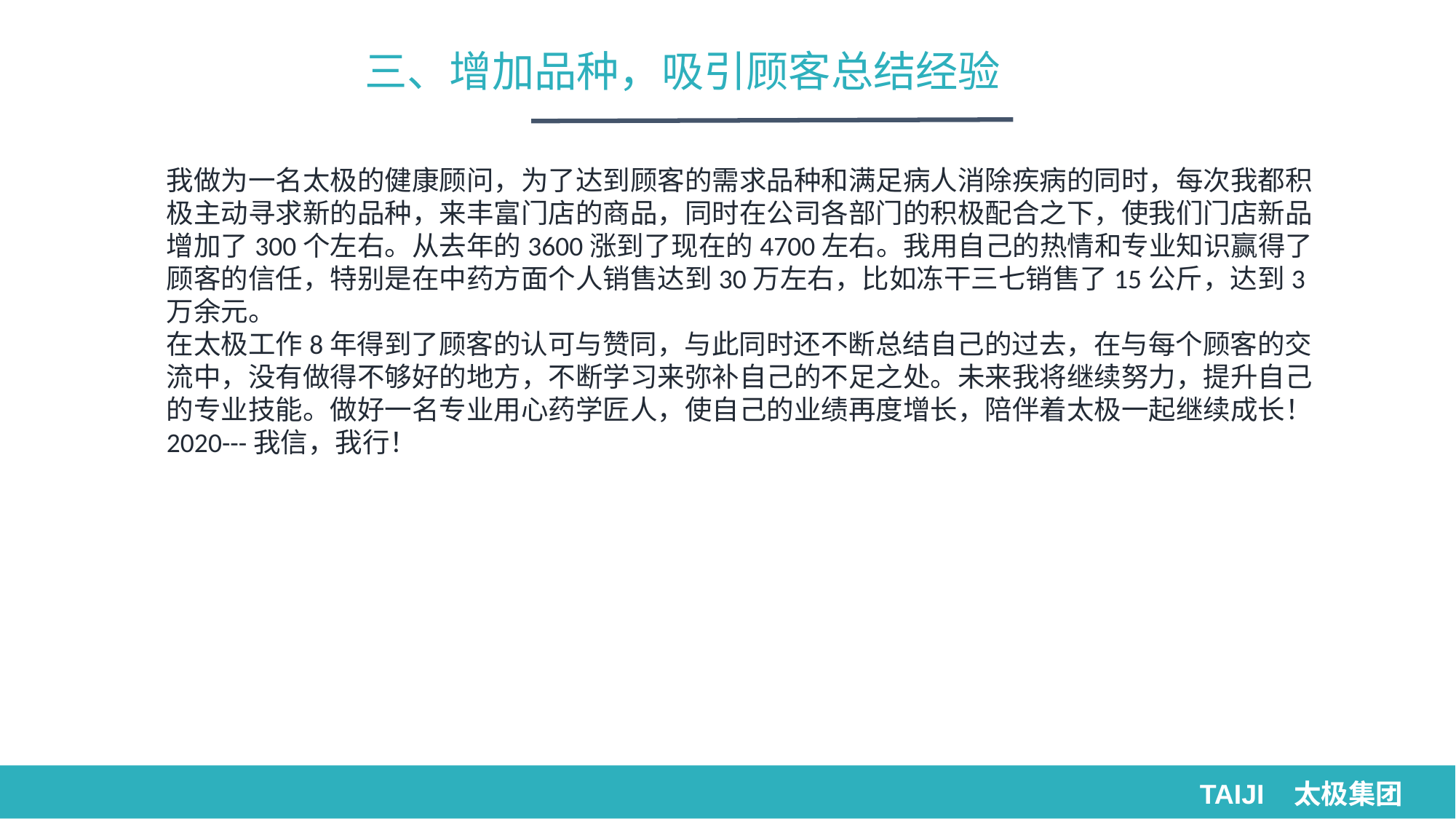

三、增加品种，吸引顾客总结经验
我做为一名太极的健康顾问，为了达到顾客的需求品种和满足病人消除疾病的同时，每次我都积极主动寻求新的品种，来丰富门店的商品，同时在公司各部门的积极配合之下，使我们门店新品增加了300个左右。从去年的3600涨到了现在的4700左右。我用自己的热情和专业知识赢得了顾客的信任，特别是在中药方面个人销售达到30万左右，比如冻干三七销售了15公斤，达到3万余元。
在太极工作8年得到了顾客的认可与赞同，与此同时还不断总结自己的过去，在与每个顾客的交流中，没有做得不够好的地方，不断学习来弥补自己的不足之处。未来我将继续努力，提升自己的专业技能。做好一名专业用心药学匠人，使自己的业绩再度增长，陪伴着太极一起继续成长！
2020---我信，我行！

TAIJI   太极集团